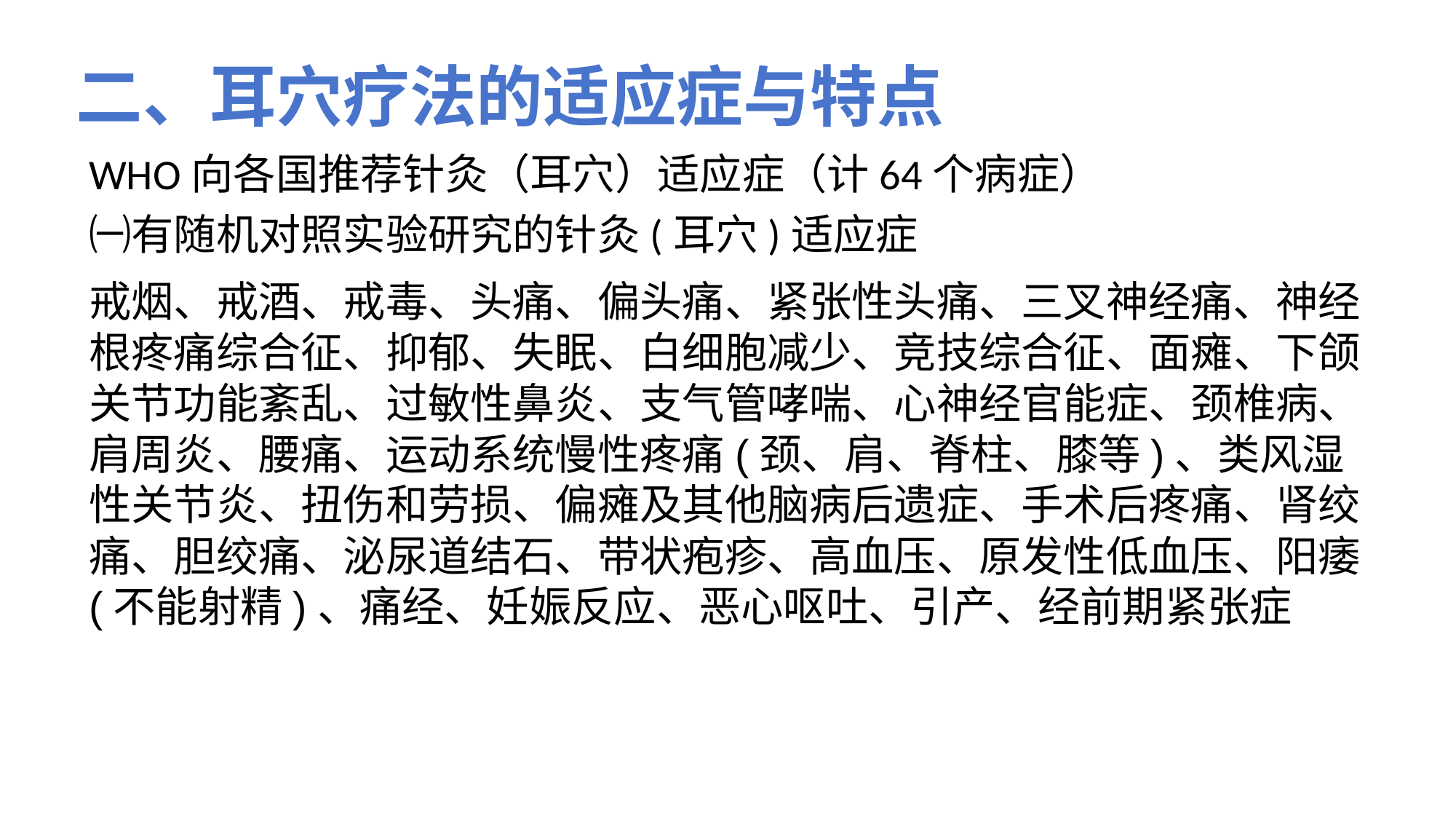

# 二、耳穴疗法的适应症与特点
WHO向各国推荐针灸（耳穴）适应症（计64个病症）
㈠有随机对照实验研究的针灸(耳穴)适应症
戒烟、戒酒、戒毒、头痛、偏头痛、紧张性头痛、三叉神经痛、神经根疼痛综合征、抑郁、失眠、白细胞减少、竞技综合征、面瘫、下颌关节功能紊乱、过敏性鼻炎、支气管哮喘、心神经官能症、颈椎病、肩周炎、腰痛、运动系统慢性疼痛(颈、肩、脊柱、膝等)、类风湿性关节炎、扭伤和劳损、偏瘫及其他脑病后遗症、手术后疼痛、肾绞痛、胆绞痛、泌尿道结石、带状疱疹、高血压、原发性低血压、阳痿(不能射精)、痛经、妊娠反应、恶心呕吐、引产、经前期紧张症